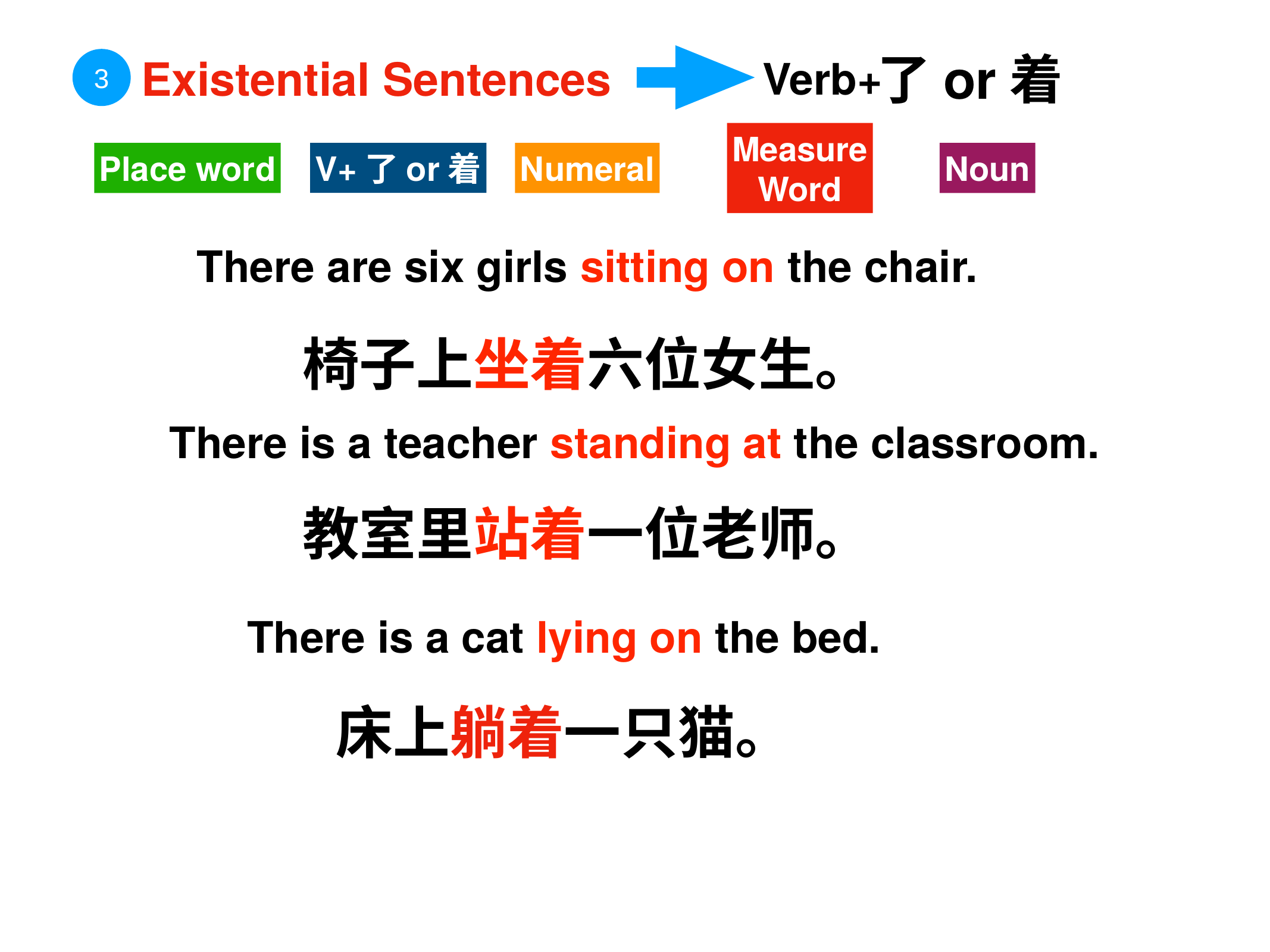

了or着
Existential Sentences

Verb+
3
Measure
Word
V+了or着
Place word
Numeral
Noun
There are six girls sitting on the chair.
椅子上坐着六位女生。
There is a teacher standing at the classroom.
教室里站着一位老师。
There is a cat lying on the bed.
床上躺着一只猫。